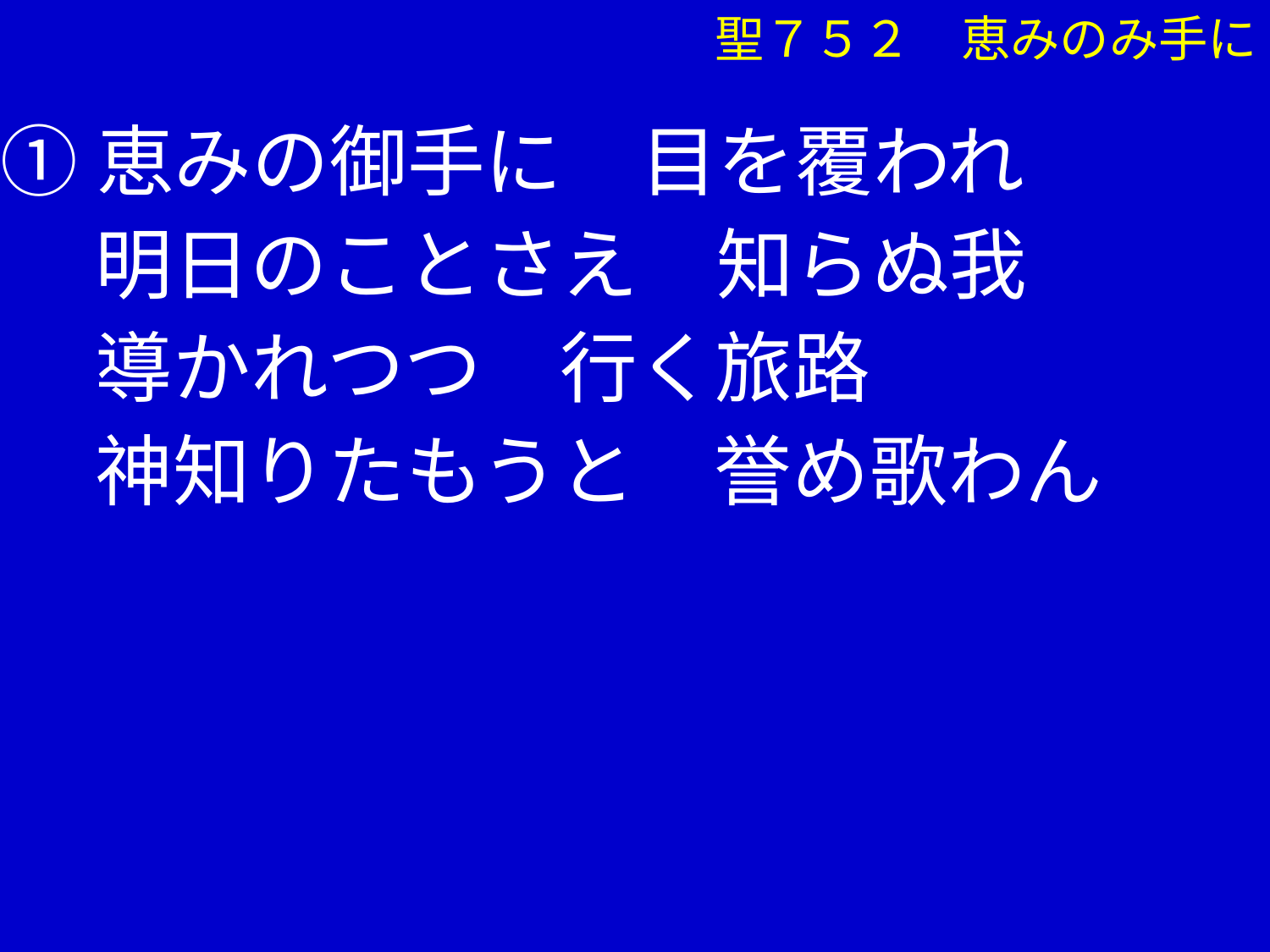

聖７５２　恵みのみ手に
①恵みの御手に　目を覆われ
　 明日のことさえ　知らぬ我
　 導かれつつ　行く旅路
　 神知りたもうと　誉め歌わん